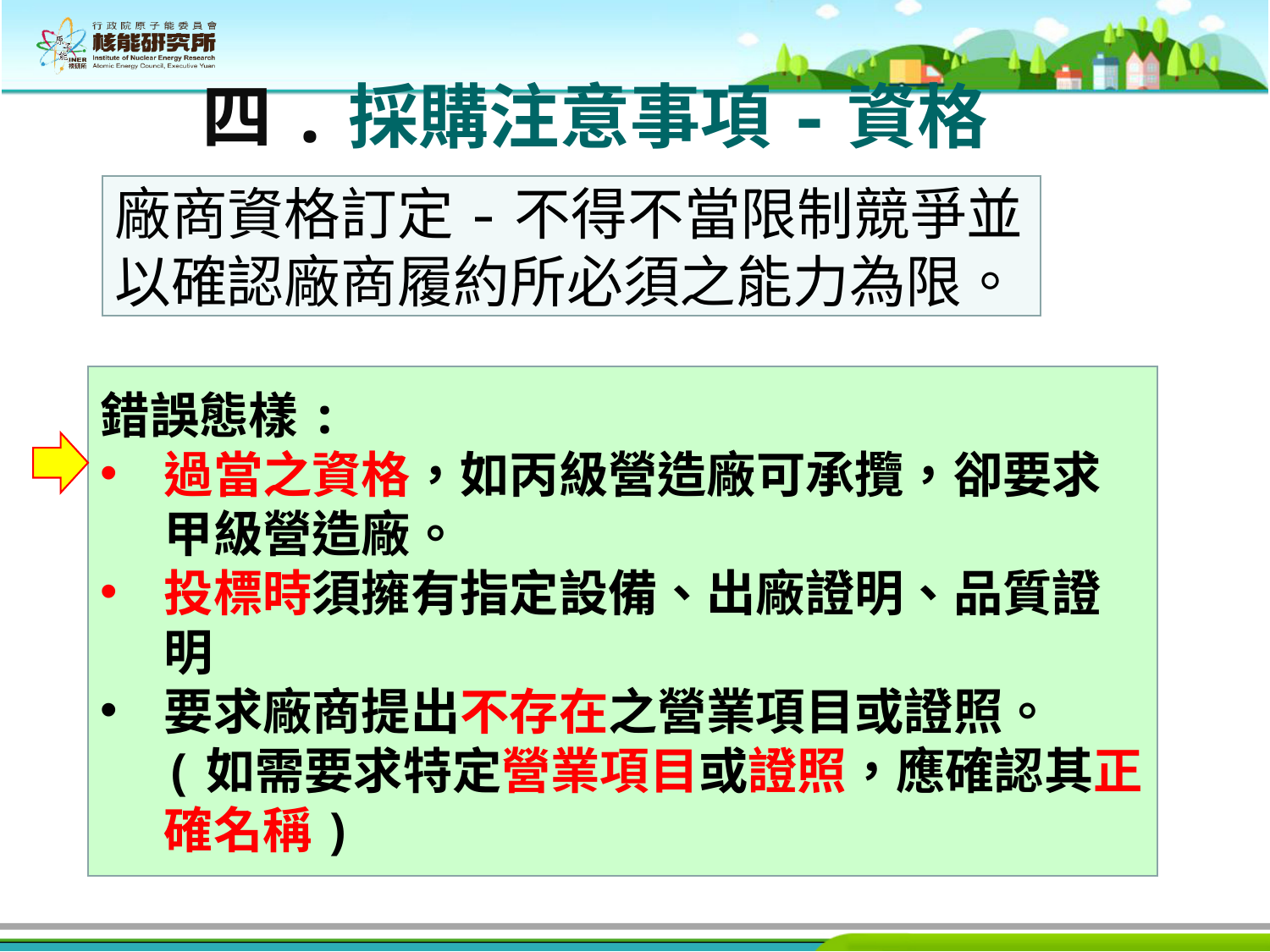

四.採購注意事項-資格

廠商資格訂定-不得不當限制競爭並以確認廠商履約所必須之能力為限。
錯誤態樣:
過當之資格，如丙級營造廠可承攬，卻要求甲級營造廠。
投標時須擁有指定設備、出廠證明、品質證明
要求廠商提出不存在之營業項目或證照。(如需要求特定營業項目或證照，應確認其正確名稱)